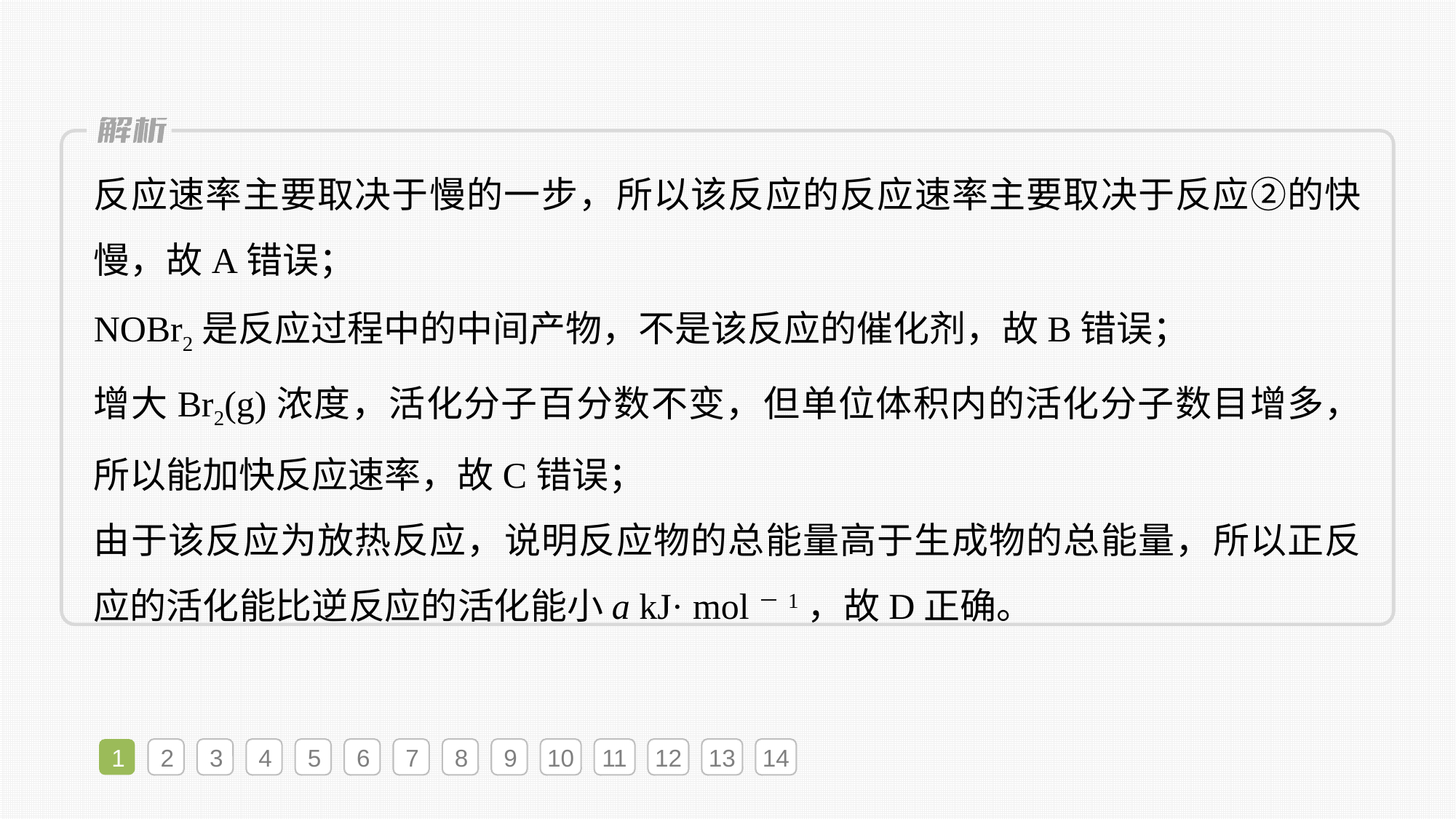

反应速率主要取决于慢的一步，所以该反应的反应速率主要取决于反应②的快慢，故A错误；
NOBr2是反应过程中的中间产物，不是该反应的催化剂，故B错误；
增大Br2(g)浓度，活化分子百分数不变，但单位体积内的活化分子数目增多，所以能加快反应速率，故C错误；
由于该反应为放热反应，说明反应物的总能量高于生成物的总能量，所以正反应的活化能比逆反应的活化能小a kJ· mol－1，故D正确。
1
2
3
4
5
6
7
8
9
10
11
12
13
14